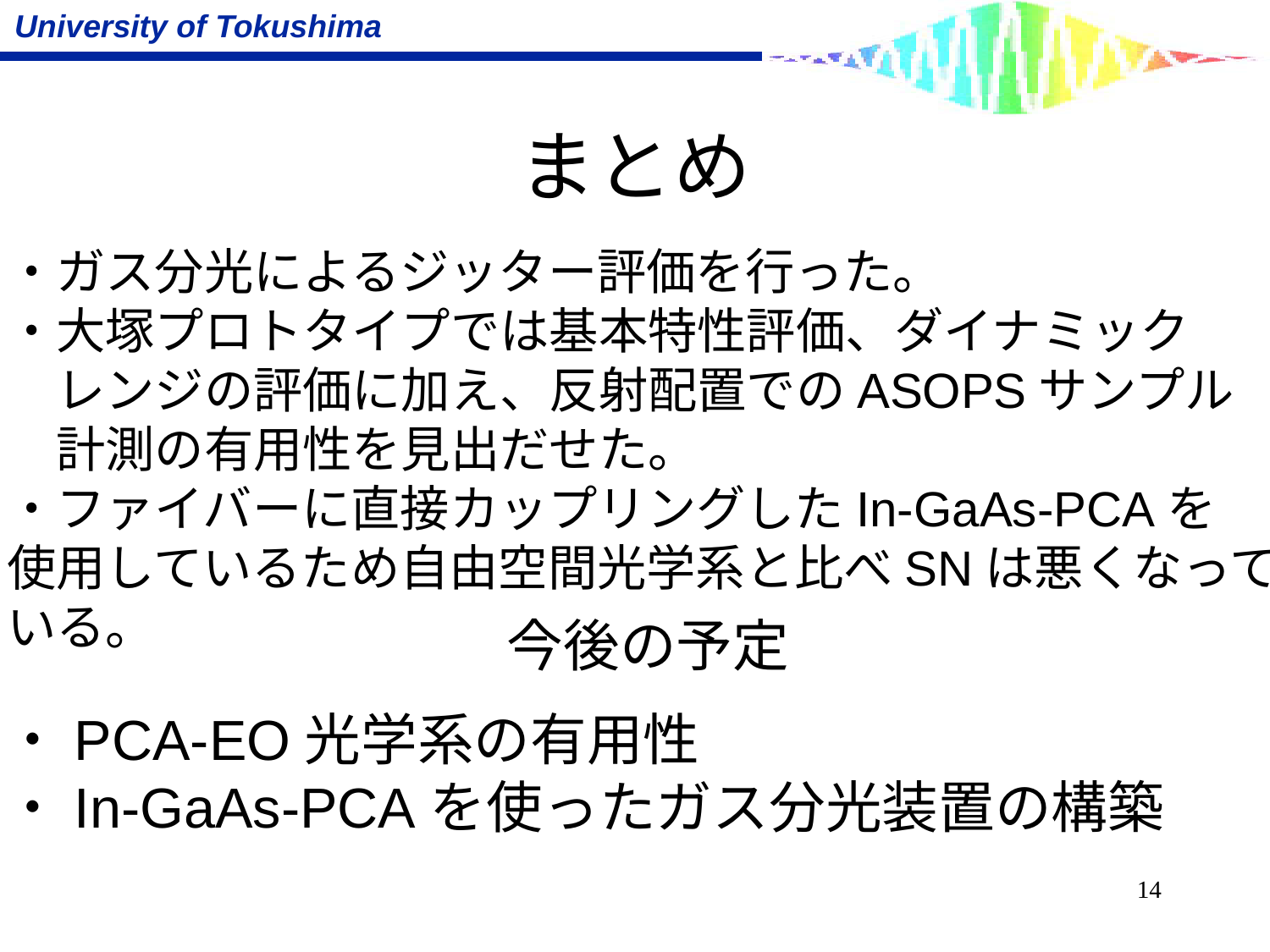

# まとめ
・ガス分光によるジッター評価を行った。
・大塚プロトタイプでは基本特性評価、ダイナミック
　レンジの評価に加え、反射配置でのASOPSサンプル
　計測の有用性を見出だせた。
・ファイバーに直接カップリングしたIn-GaAs-PCAを
使用しているため自由空間光学系と比べSNは悪くなって
いる。
今後の予定
・PCA-EO光学系の有用性
・In-GaAs-PCAを使ったガス分光装置の構築
14